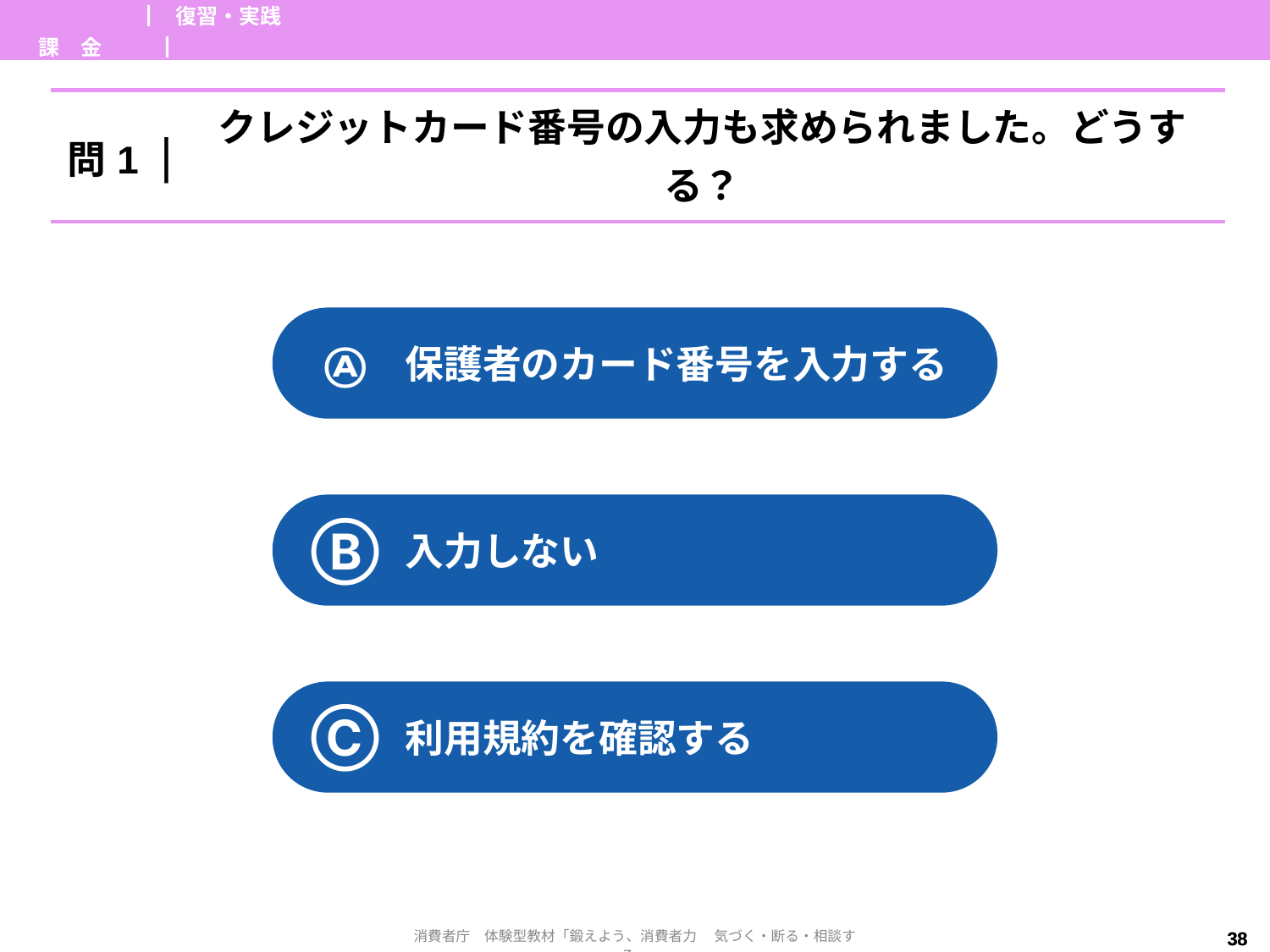

| 課　金 | ▏復習・実践▕ |  |
| --- | --- | --- |
| 問1▕ | クレジットカード番号の入力も求められました。どうする？ |
| --- | --- |

Ⓐ
保護者のカード番号を入力する

Ⓑ
入力しない

Ⓒ
利用規約を確認する